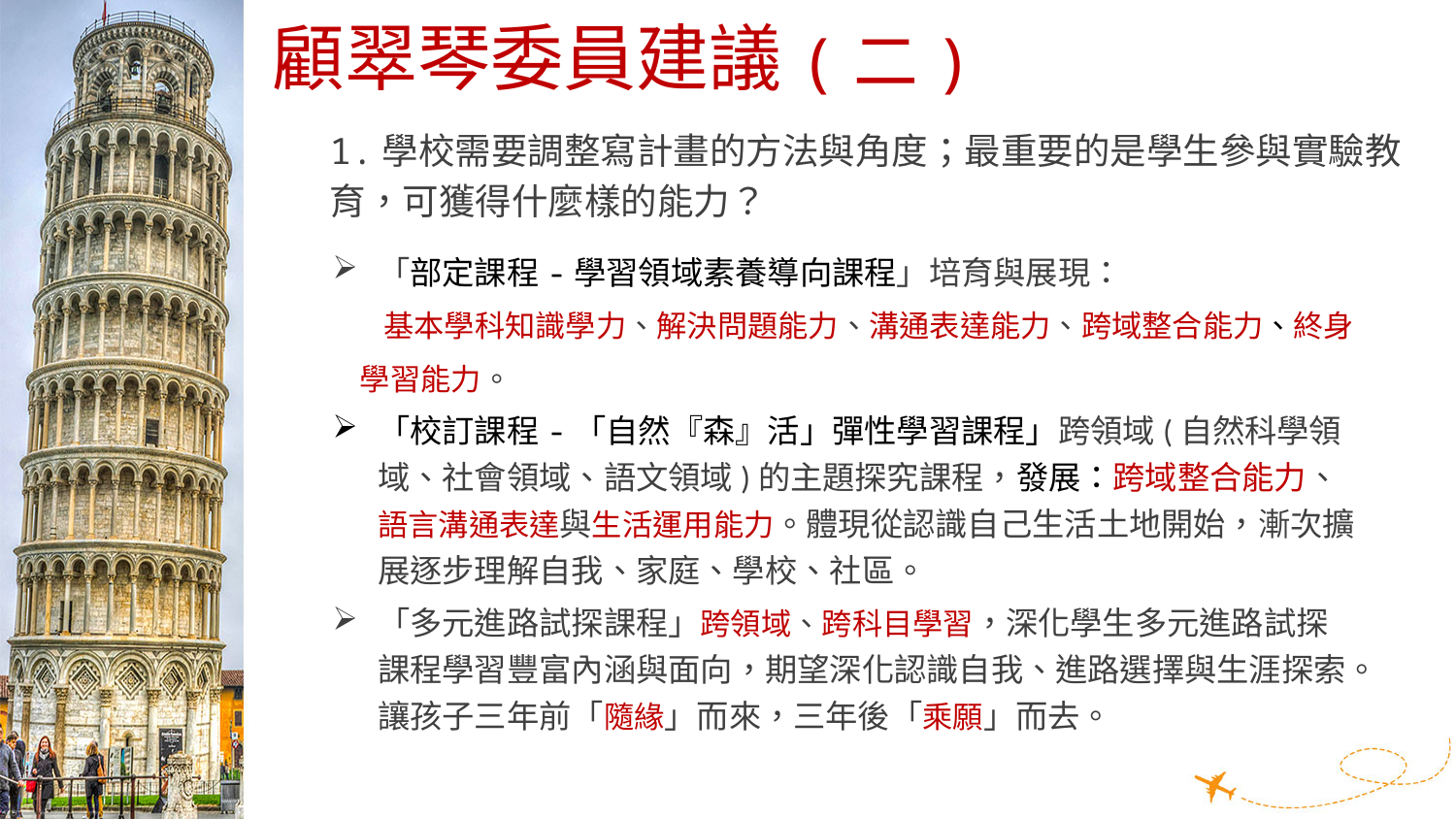

# 顧翠琴委員建議(二)

1.學校需要調整寫計畫的方法與角度；最重要的是學生參與實驗教育，可獲得什麼樣的能力？

「部定課程-學習領域素養導向課程」培育與展現：
      基本學科知識學力、解決問題能力、溝通表達能力、跨域整合能力、終身
   學習能力。
「校訂課程-「自然『森』活」彈性學習課程」跨領域(自然科學領域、社會領域、語文領域)的主題探究課程，發展：跨域整合能力、語言溝通表達與生活運用能力。體現從認識自己生活土地開始，漸次擴展逐步理解自我、家庭、學校、社區。
「多元進路試探課程」跨領域、跨科目學習，深化學生多元進路試探課程學習豐富內涵與面向，期望深化認識自我、進路選擇與生涯探索。讓孩子三年前「隨緣」而來，三年後「乘願」而去。